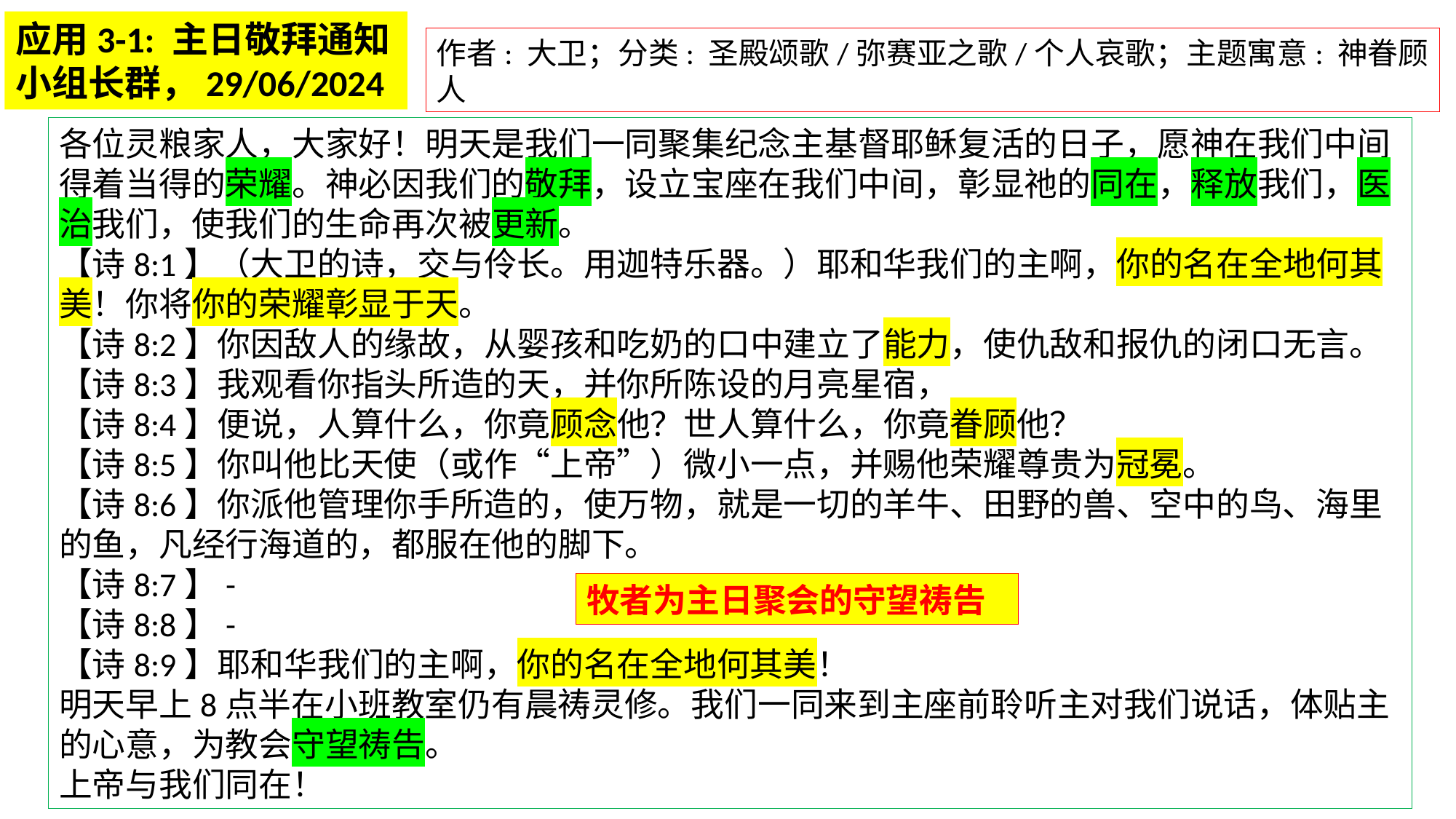

应用3-1: 主日敬拜通知
小组长群，29/06/2024
作者: 大卫；分类: 圣殿颂歌/弥赛亚之歌/个人哀歌；主题寓意: 神眷顾人
各位灵粮家人，大家好！明天是我们一同聚集纪念主基督耶稣复活的日子，愿神在我们中间得着当得的荣耀。神必因我们的敬拜，设立宝座在我们中间，彰显祂的同在，释放我们，医治我们，使我们的生命再次被更新。
【诗8:1】（大卫的诗，交与伶长。用迦特乐器。）耶和华我们的主啊，你的名在全地何其美！你将你的荣耀彰显于天。
【诗8:2】你因敌人的缘故，从婴孩和吃奶的口中建立了能力，使仇敌和报仇的闭口无言。
【诗8:3】我观看你指头所造的天，并你所陈设的月亮星宿，
【诗8:4】便说，人算什么，你竟顾念他？世人算什么，你竟眷顾他？
【诗8:5】你叫他比天使（或作“上帝”）微小一点，并赐他荣耀尊贵为冠冕。
【诗8:6】你派他管理你手所造的，使万物，就是一切的羊牛、田野的兽、空中的鸟、海里的鱼，凡经行海道的，都服在他的脚下。
【诗8:7】-
【诗8:8】-
【诗8:9】耶和华我们的主啊，你的名在全地何其美！
明天早上8点半在小班教室仍有晨祷灵修。我们一同来到主座前聆听主对我们说话，体贴主的心意，为教会守望祷告。
上帝与我们同在！
牧者为主日聚会的守望祷告